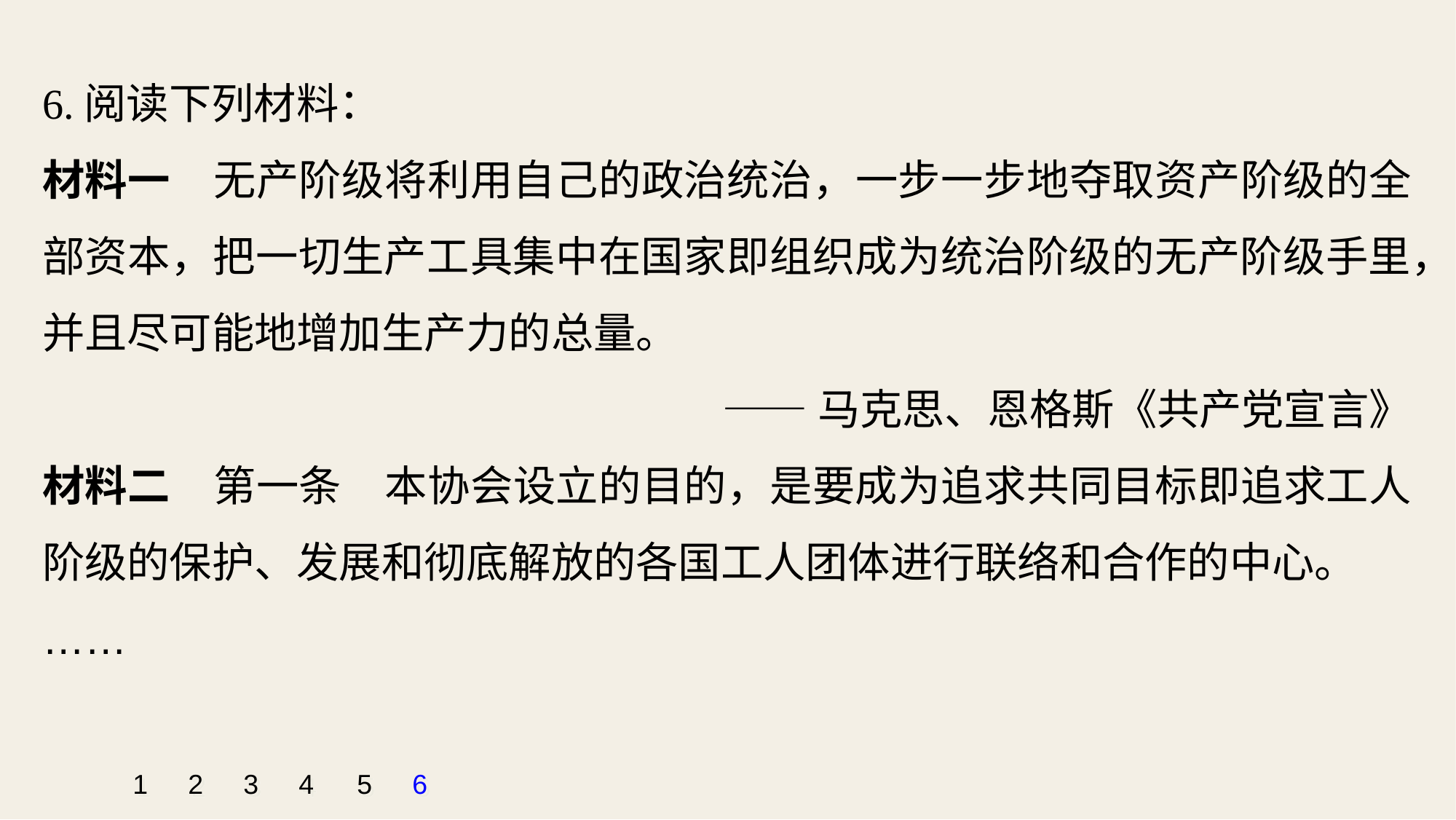

6.阅读下列材料：
材料一　无产阶级将利用自己的政治统治，一步一步地夺取资产阶级的全部资本，把一切生产工具集中在国家即组织成为统治阶级的无产阶级手里，并且尽可能地增加生产力的总量。
——马克思、恩格斯《共产党宣言》
材料二　第一条　本协会设立的目的，是要成为追求共同目标即追求工人阶级的保护、发展和彻底解放的各国工人团体进行联络和合作的中心。
……
1
2
3
4
5
6